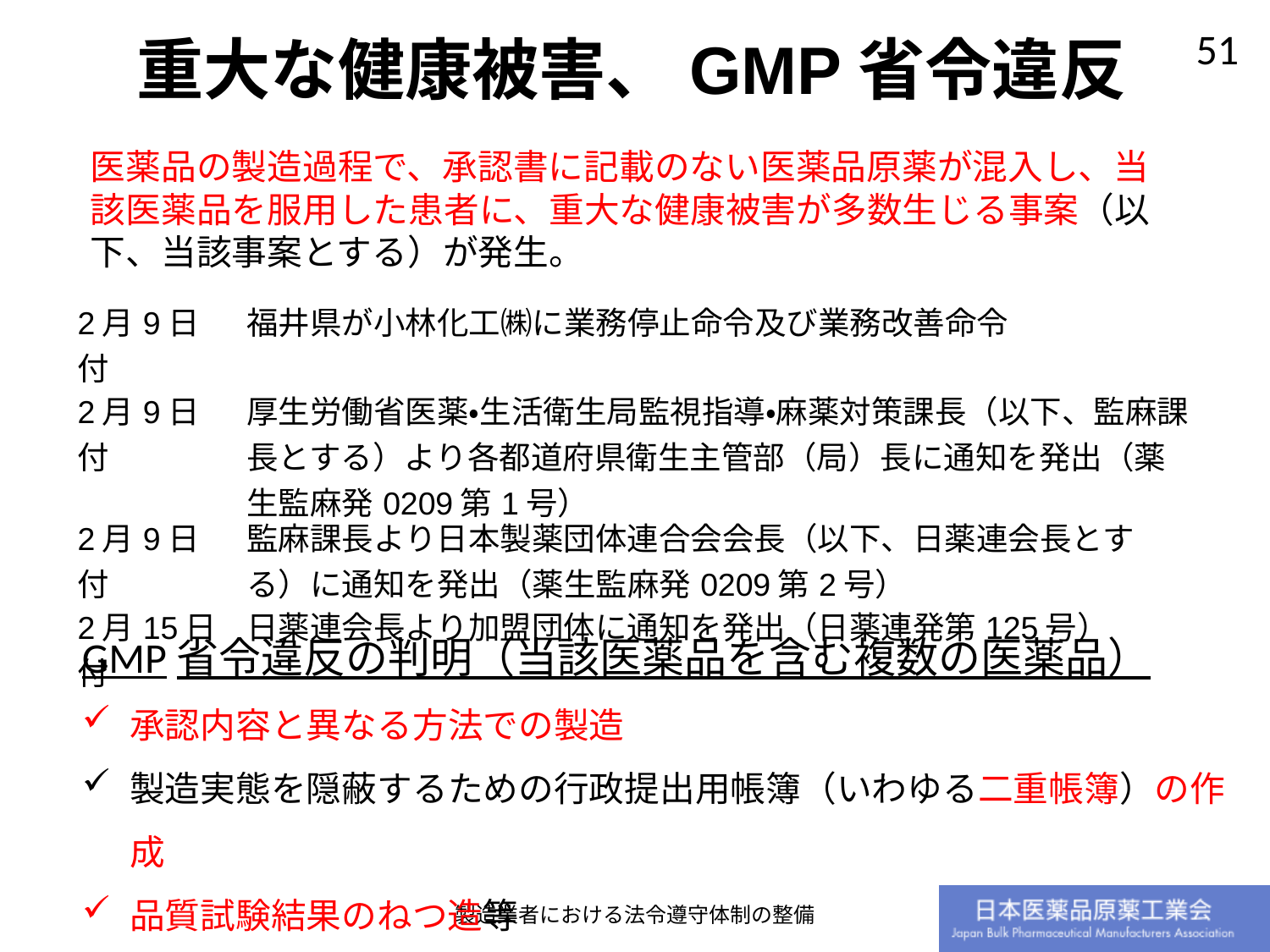

重大な健康被害、GMP省令違反
医薬品の製造過程で、承認書に記載のない医薬品原薬が混入し、当該医薬品を服用した患者に、重大な健康被害が多数生じる事案（以下、当該事案とする）が発生。
| 2月9日付 | 福井県が小林化工㈱に業務停止命令及び業務改善命令 |
| --- | --- |
| 2月9日付 | 厚生労働省医薬・生活衛生局監視指導・麻薬対策課長（以下、監麻課長とする）より各都道府県衛生主管部（局）長に通知を発出（薬生監麻発0209第1号） |
| 2月9日付 | 監麻課長より日本製薬団体連合会会長（以下、日薬連会長とする）に通知を発出（薬生監麻発0209第2号） |
| 2月15日付 | 日薬連会長より加盟団体に通知を発出（日薬連発第125号） |
GMP省令違反の判明（当該医薬品を含む複数の医薬品）
承認内容と異なる方法での製造
製造実態を隠蔽するための行政提出用帳簿（いわゆる二重帳簿）の作成
品質試験結果のねつ造等
製造業者における法令遵守体制の整備